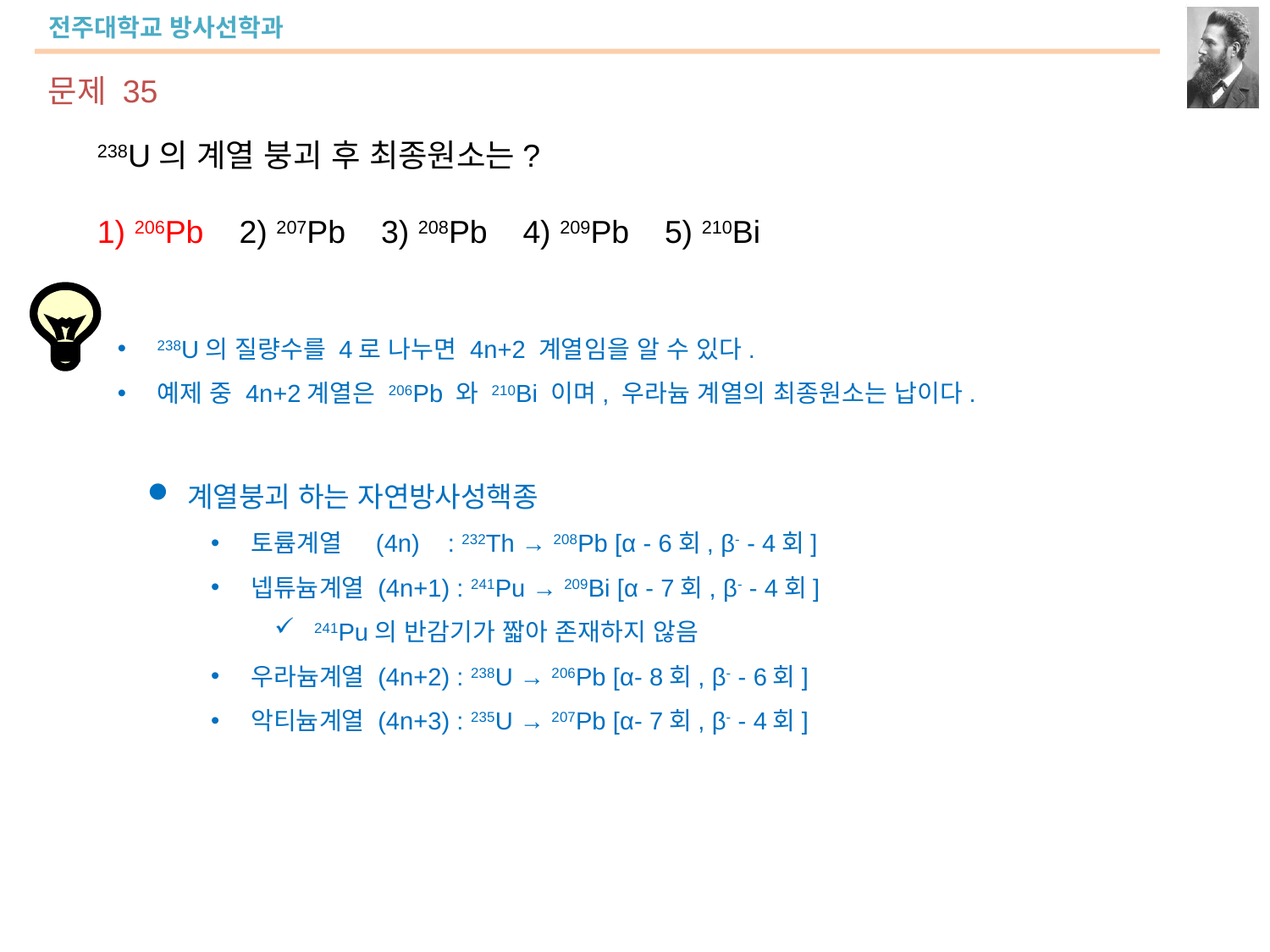

문제 35
238U의 계열 붕괴 후 최종원소는?

1) 206Pb    2) 207Pb    3) 208Pb    4) 209Pb    5) 210Bi

238U의 질량수를 4로 나누면 4n+2 계열임을 알 수 있다.
예제 중 4n+2계열은 206Pb 와 210Bi 이며, 우라늄 계열의 최종원소는 납이다.
계열붕괴 하는 자연방사성핵종
토륨계열    (4n)    : 232Th → 208Pb [α - 6회, β- - 4회]
넵튜늄계열 (4n+1) : 241Pu → 209Bi [α - 7회, β- - 4회]
241Pu의 반감기가 짧아 존재하지 않음
우라늄계열 (4n+2) : 238U → 206Pb [α- 8회, β- - 6회]
악티늄계열 (4n+3) : 235U → 207Pb [α- 7회, β- - 4회]